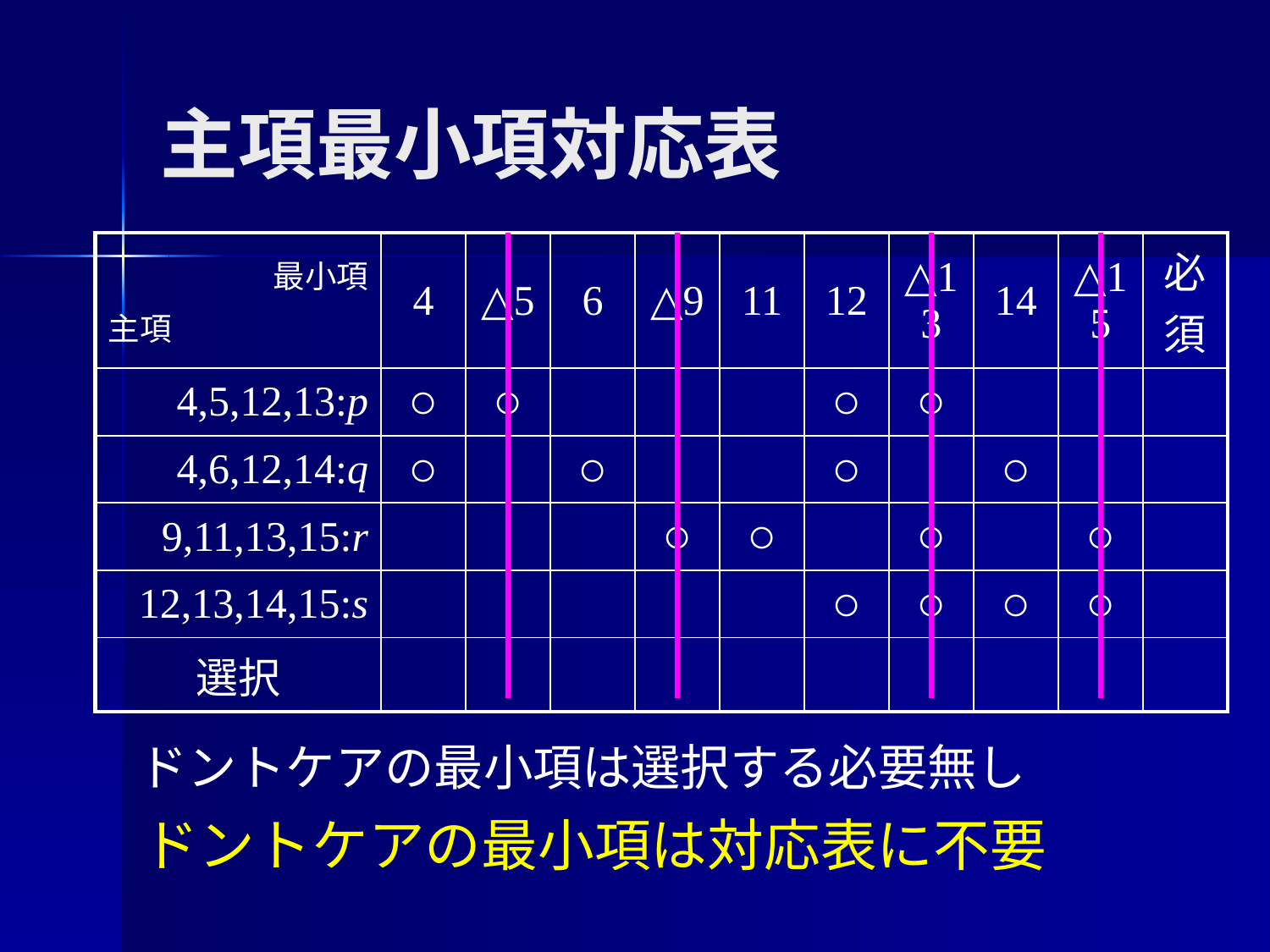

# 主項最小項対応表
| 最小項 主項 | 4 | △5 | 6 | △9 | 11 | 12 | △13 | 14 | △15 | 必須 |
| --- | --- | --- | --- | --- | --- | --- | --- | --- | --- | --- |
| 4,5,12,13:p | ○ | ○ |  |  |  | ○ | ○ |  |  |  |
| 4,6,12,14:q | ○ |  | ○ |  |  | ○ |  | ○ |  |  |
| 9,11,13,15:r |  |  |  | ○ | ○ |  | ○ |  | ○ |  |
| 12,13,14,15:s |  |  |  |  |  | ○ | ○ | ○ | ○ |  |
| 選択 |  |  |  |  |  |  |  |  |  |  |

ドントケアの最小項は選択する必要無し
ドントケアの最小項は対応表に不要